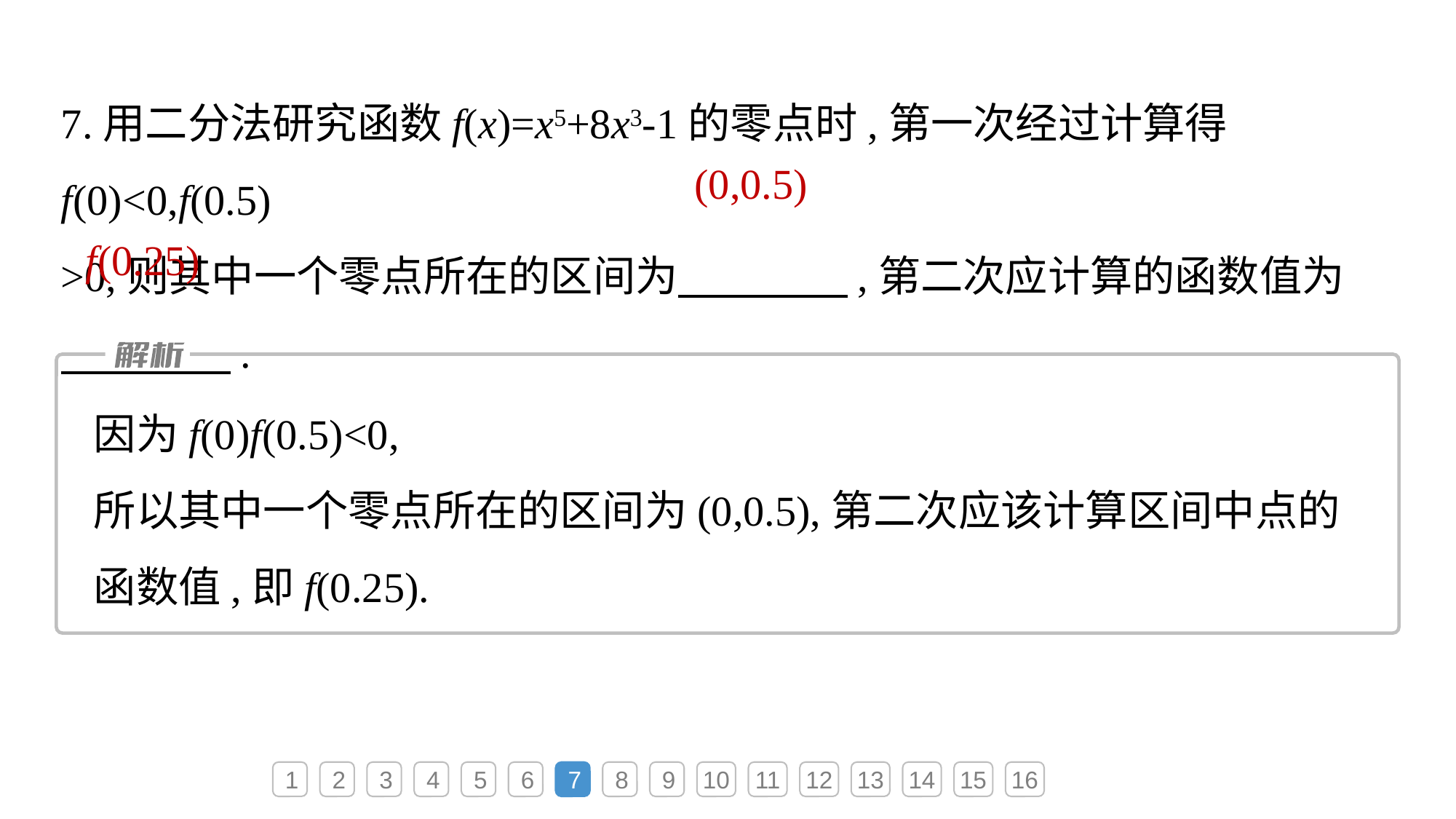

7.用二分法研究函数f(x)=x5+8x3-1的零点时,第一次经过计算得f(0)<0,f(0.5)
>0,则其中一个零点所在的区间为　　　　,第二次应计算的函数值为
　　　　.
(0,0.5)
f(0.25)

因为f(0)f(0.5)<0,
所以其中一个零点所在的区间为(0,0.5),第二次应该计算区间中点的函数值,即f(0.25).
1
2
3
4
5
6
7
8
9
10
11
12
13
14
15
16